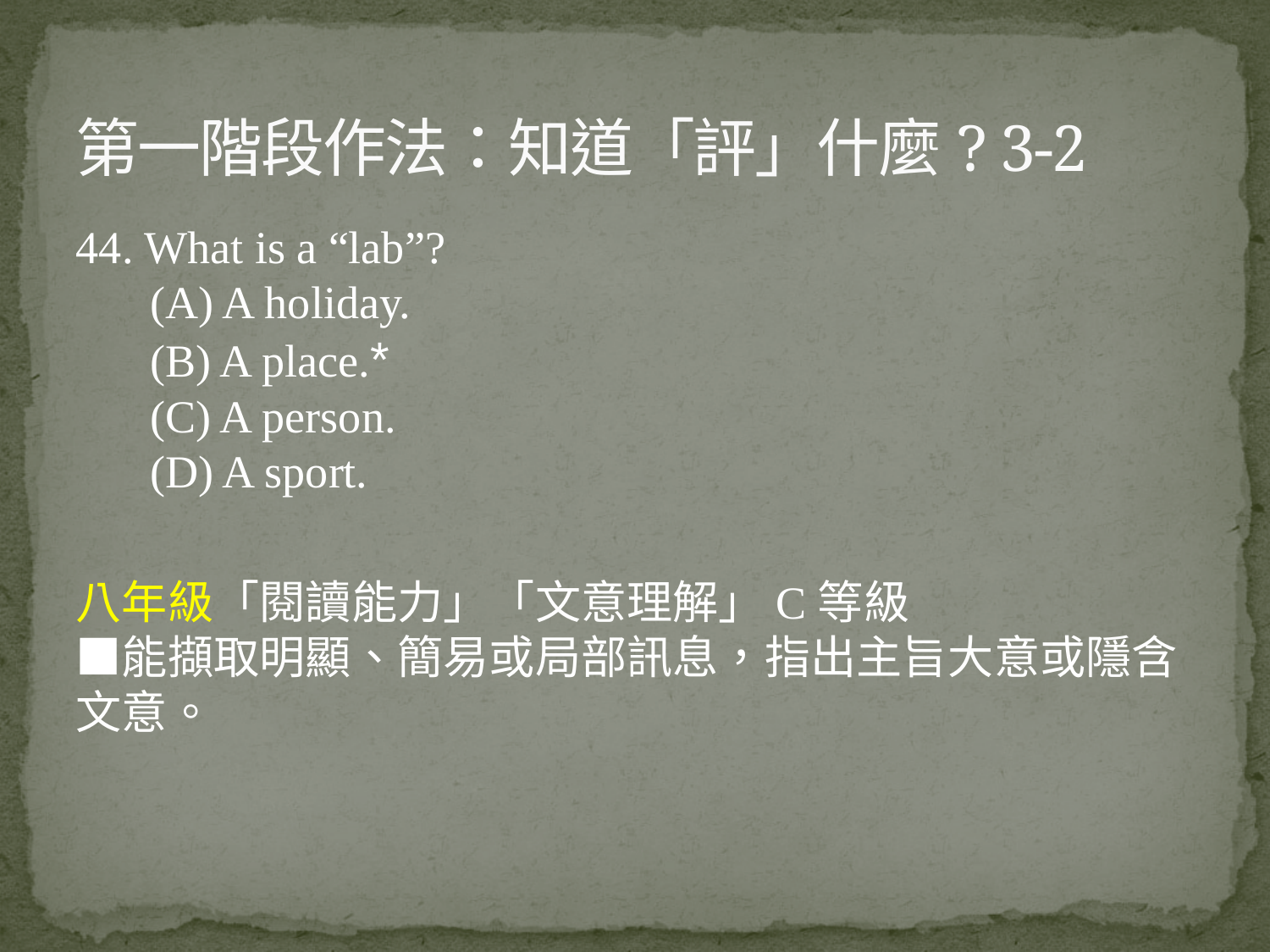

# 第一階段作法：知道「評」什麼? 3-2
44. What is a “lab”?
(A) A holiday.
(B) A place.*
(C) A person.
(D) A sport.

八年級「閱讀能力」「文意理解」C等級
■能擷取明顯、簡易或局部訊息，指出主旨大意或隱含文意。